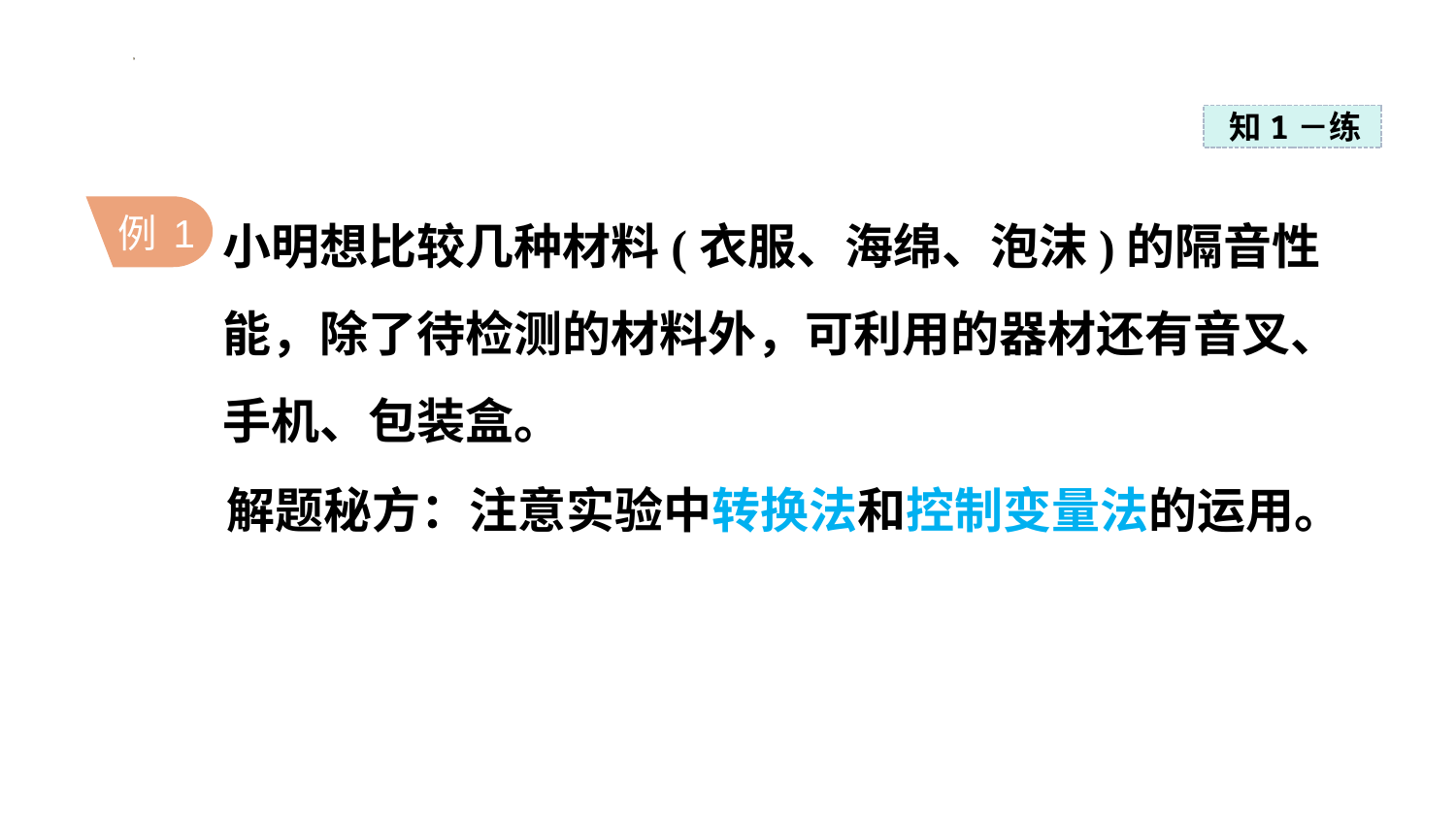

知1－练

小明想比较几种材料(衣服、海绵、泡沫)的隔音性能，除了待检测的材料外，可利用的器材还有音叉、手机、包装盒。
例 1
解题秘方：注意实验中转换法和控制变量法的运用。